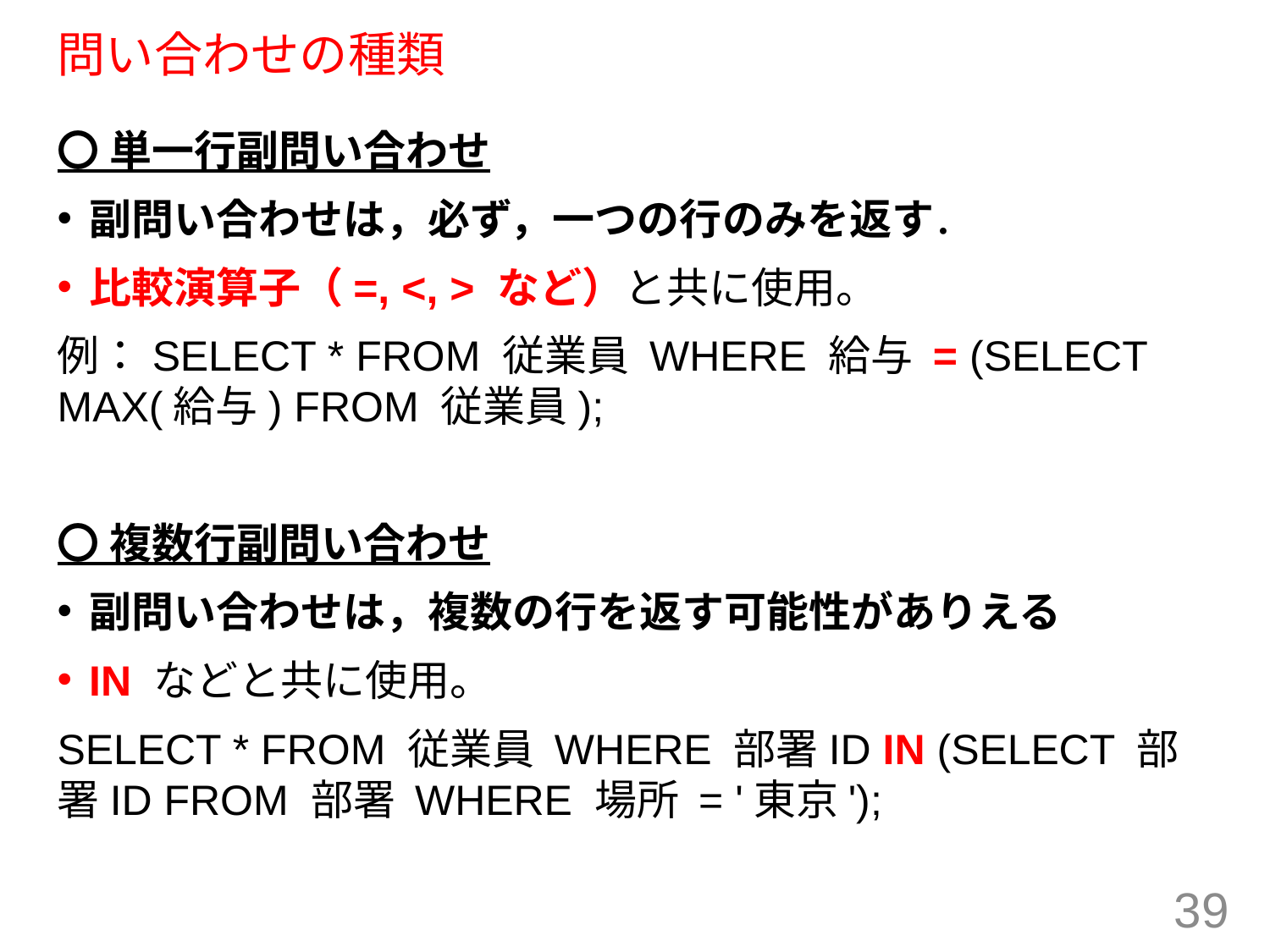

# 問い合わせの種類
〇 単一行副問い合わせ
副問い合わせは，必ず，一つの行のみを返す．
比較演算子（=, <, > など）と共に使用。
例：SELECT * FROM 従業員 WHERE 給与 = (SELECT MAX(給与) FROM 従業員);

〇 複数行副問い合わせ
副問い合わせは，複数の行を返す可能性がありえる
IN などと共に使用。
SELECT * FROM 従業員 WHERE 部署ID IN (SELECT 部署ID FROM 部署 WHERE 場所 = '東京');
39